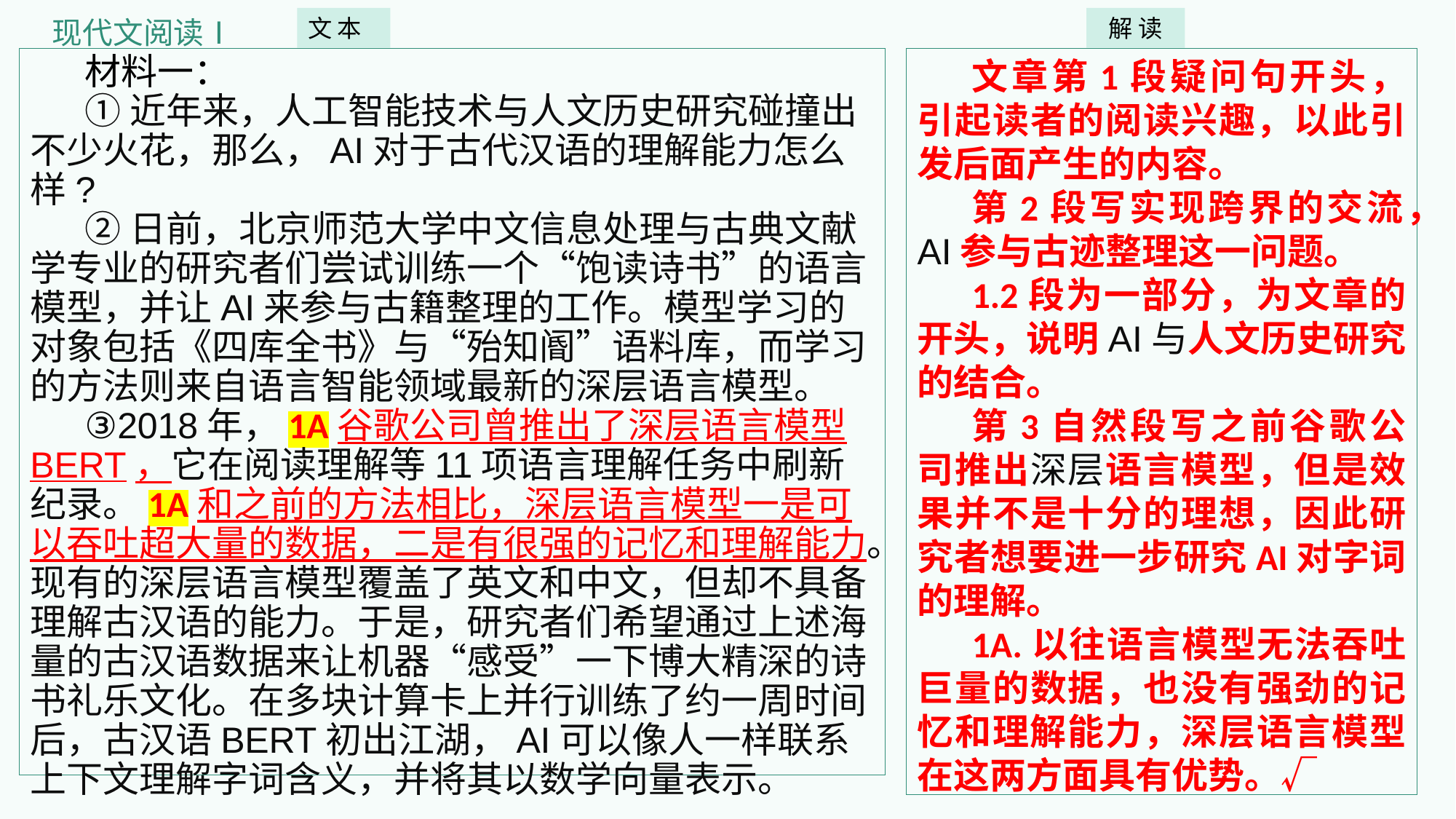

现代文阅读Ⅰ
文 本
解 读
材料一：
①近年来，人工智能技术与人文历史研究碰撞出不少火花，那么，AI对于古代汉语的理解能力怎么样?
②日前，北京师范大学中文信息处理与古典文献学专业的研究者们尝试训练一个“饱读诗书”的语言模型，并让AI来参与古籍整理的工作。模型学习的对象包括《四库全书》与“殆知阍”语料库，而学习的方法则来自语言智能领域最新的深层语言模型。
③2018年，1A谷歌公司曾推出了深层语言模型BERT，它在阅读理解等11项语言理解任务中刷新纪录。1A和之前的方法相比，深层语言模型一是可以吞吐超大量的数据，二是有很强的记忆和理解能力。现有的深层语言模型覆盖了英文和中文，但却不具备理解古汉语的能力。于是，研究者们希望通过上述海量的古汉语数据来让机器“感受”一下博大精深的诗书礼乐文化。在多块计算卡上并行训练了约一周时间后，古汉语BERT初出江湖，AI可以像人一样联系上下文理解字词含义，并将其以数学向量表示。
文章第1段疑问句开头，引起读者的阅读兴趣，以此引发后面产生的内容。
第2段写实现跨界的交流，AI参与古迹整理这一问题。
1.2段为一部分，为文章的开头，说明AI与人文历史研究的结合。
第3自然段写之前谷歌公司推出深层语言模型，但是效果并不是十分的理想，因此研究者想要进一步研究AI对字词的理解。
1A.以往语言模型无法吞吐巨量的数据，也没有强劲的记忆和理解能力，深层语言模型在这两方面具有优势。√
。